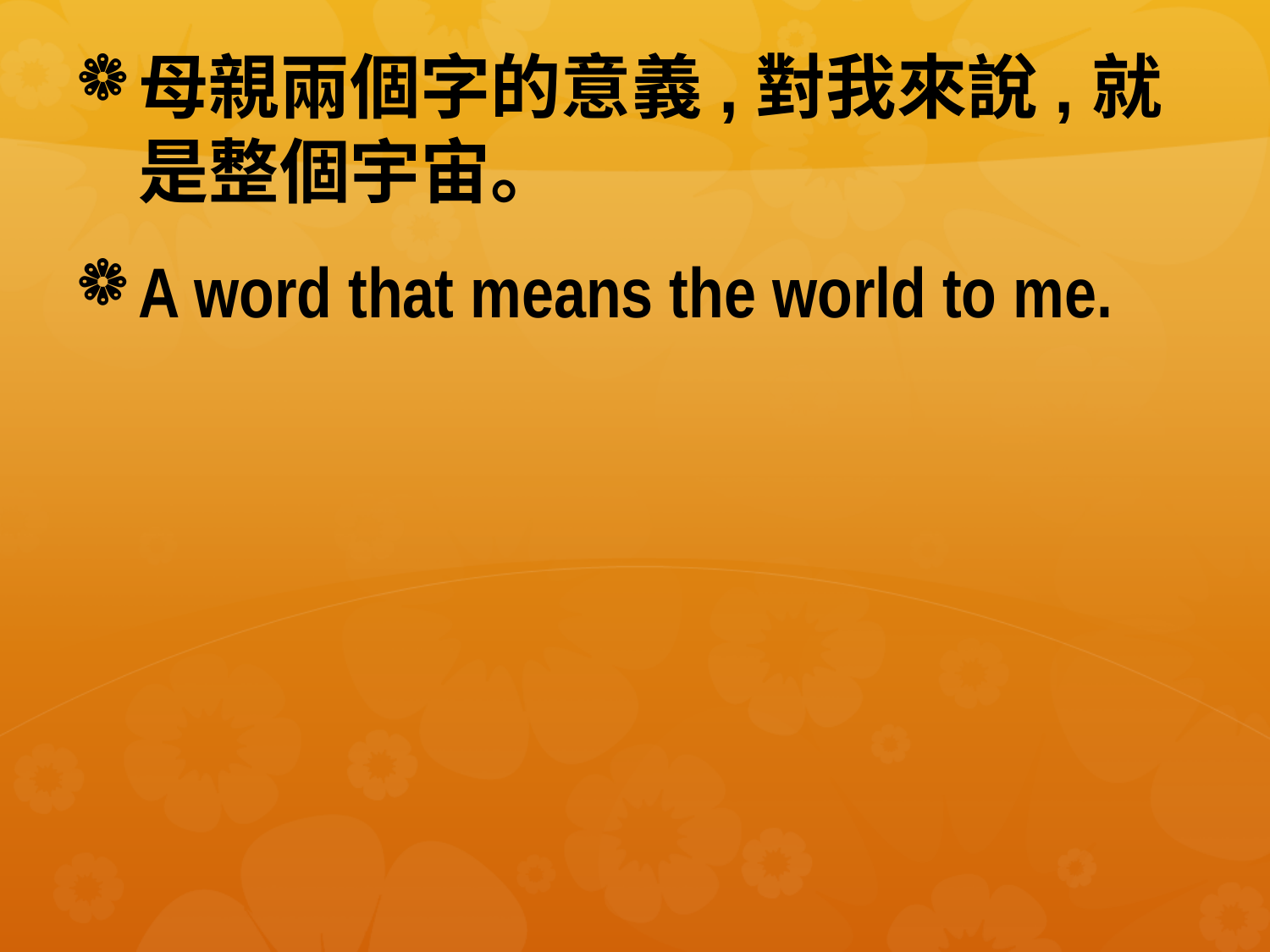

#
母親兩個字的意義,對我來說,就是整個宇宙。
A word that means the world to me.